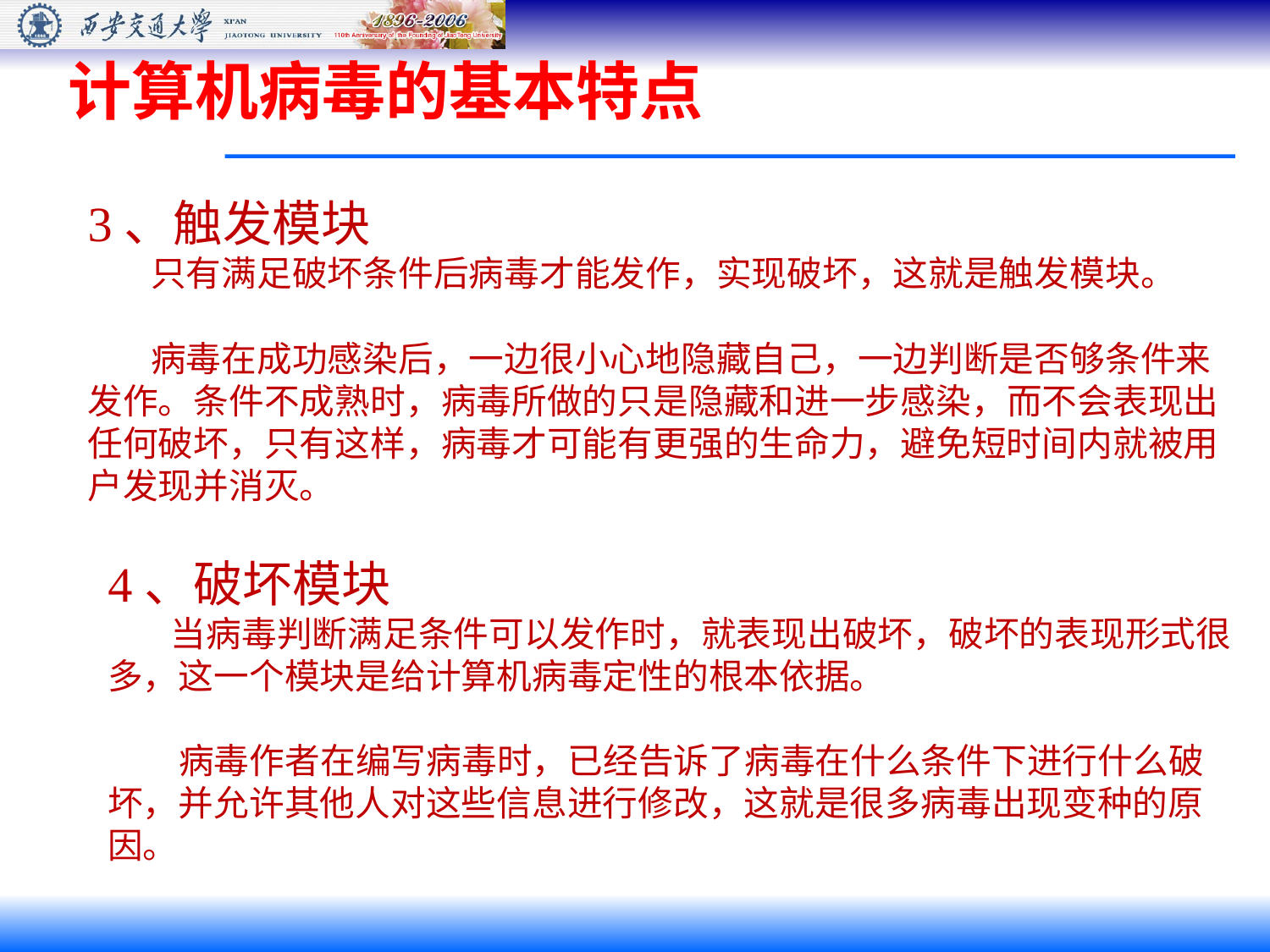

计算机病毒的基本特点

3、触发模块
       只有满足破坏条件后病毒才能发作，实现破坏，这就是触发模块。

       病毒在成功感染后，一边很小心地隐藏自己，一边判断是否够条件来发作。条件不成熟时，病毒所做的只是隐藏和进一步感染，而不会表现出任何破坏，只有这样，病毒才可能有更强的生命力，避免短时间内就被用户发现并消灭。

4、破坏模块
       当病毒判断满足条件可以发作时，就表现出破坏，破坏的表现形式很多，这一个模块是给计算机病毒定性的根本依据。

        病毒作者在编写病毒时，已经告诉了病毒在什么条件下进行什么破坏，并允许其他人对这些信息进行修改，这就是很多病毒出现变种的原因。

34